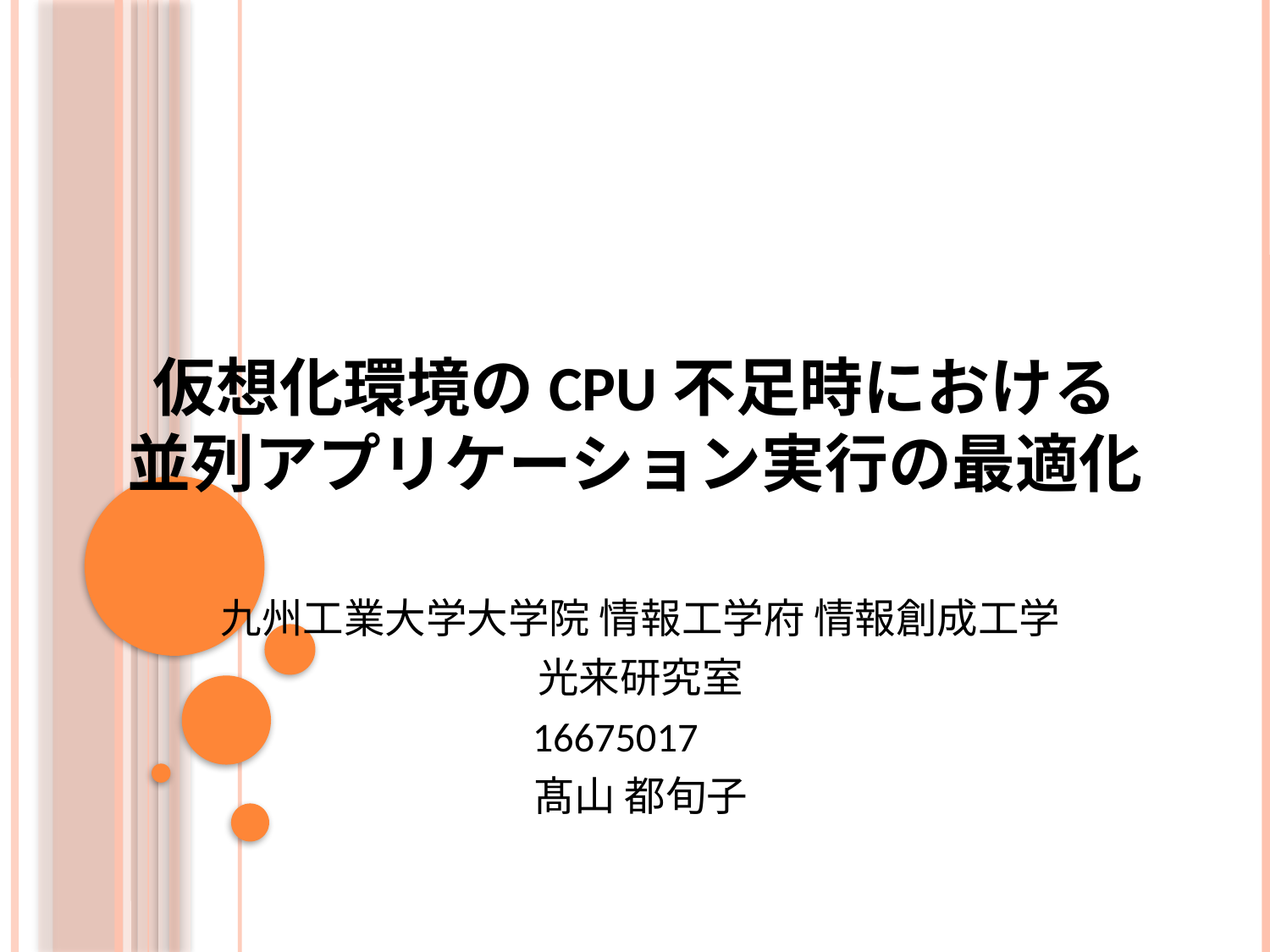

# 仮想化環境のCPU不足時における 並列アプリケーション実行の最適化
九州工業大学大学院 情報工学府 情報創成工学
光来研究室
16675017
髙山 都旬子